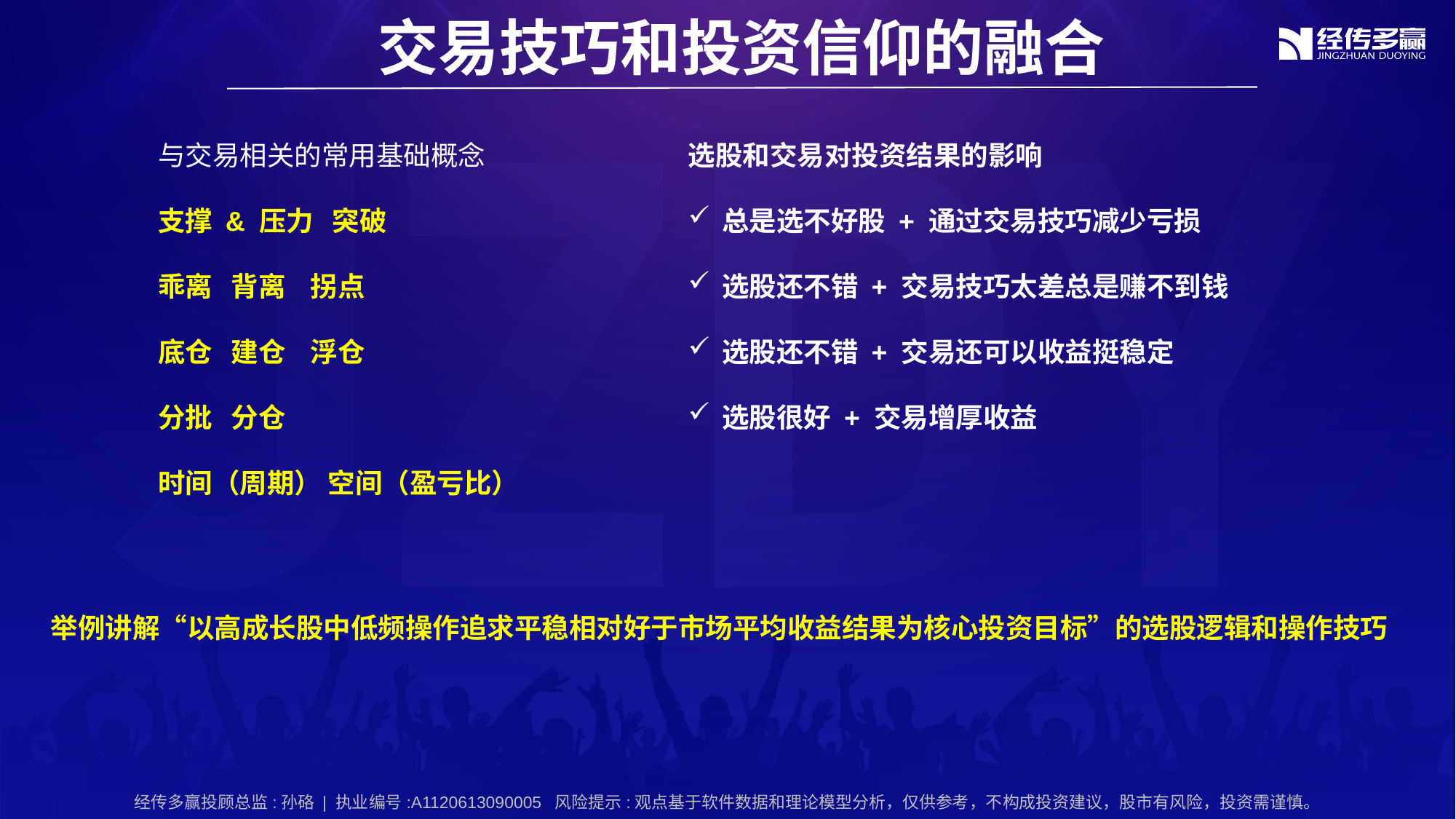

交易技巧和投资信仰的融合
与交易相关的常用基础概念

支撑 & 压力   突破

乖离   背离    拐点

底仓   建仓    浮仓

分批   分仓

时间（周期） 空间（盈亏比）
选股和交易对投资结果的影响

总是选不好股 + 通过交易技巧减少亏损

选股还不错 + 交易技巧太差总是赚不到钱

选股还不错 + 交易还可以收益挺稳定

选股很好 + 交易增厚收益
举例讲解“以高成长股中低频操作追求平稳相对好于市场平均收益结果为核心投资目标”的选股逻辑和操作技巧